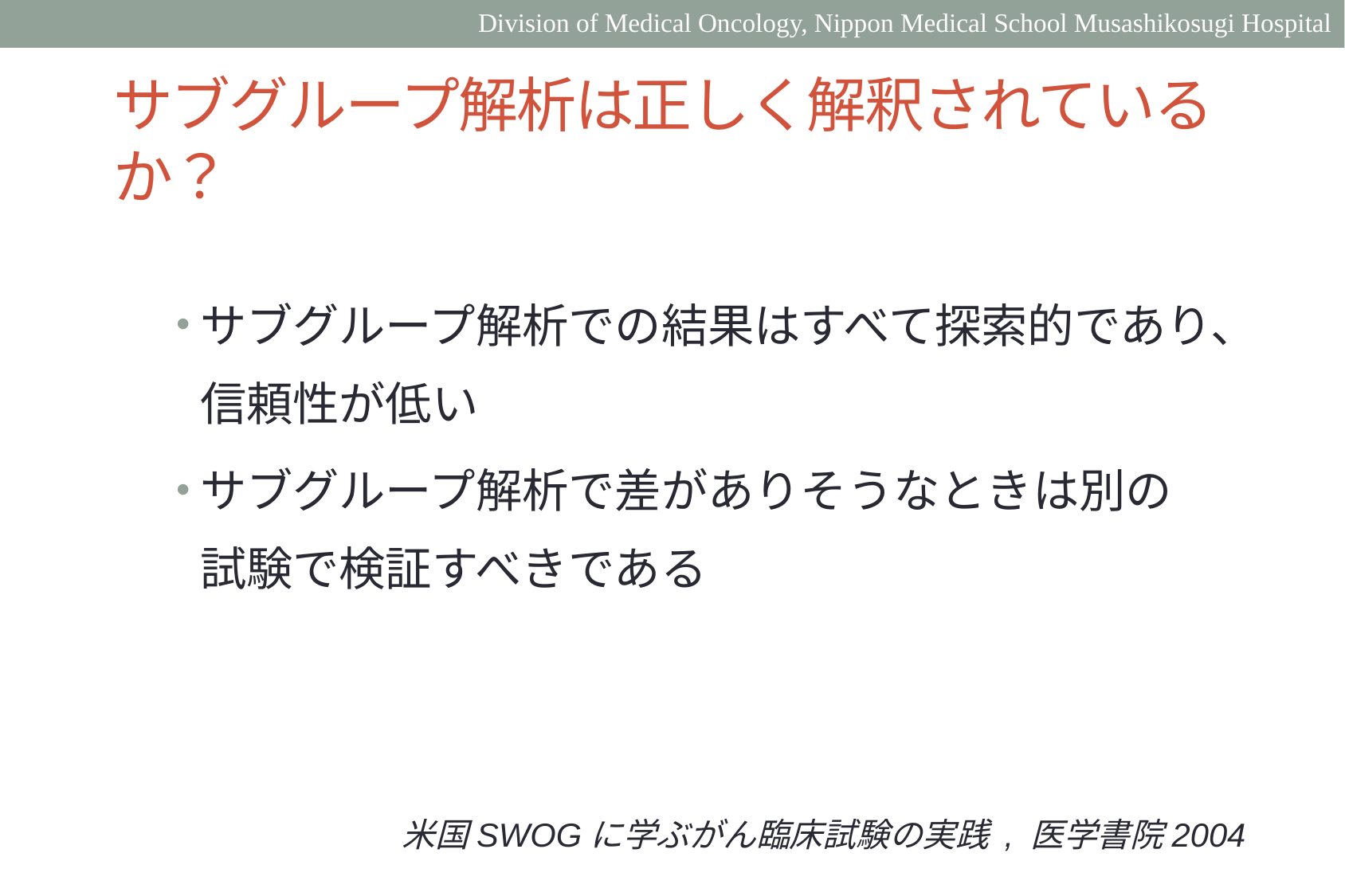

Division of Medical Oncology, Nippon Medical School Musashikosugi Hospital
サブグループ解析は正しく解釈されているか？
サブグループ解析での結果はすべて探索的であり、信頼性が低い
サブグループ解析で差がありそうなときは別の試験で検証すべきである
米国SWOGに学ぶがん臨床試験の実践 , 医学書院2004